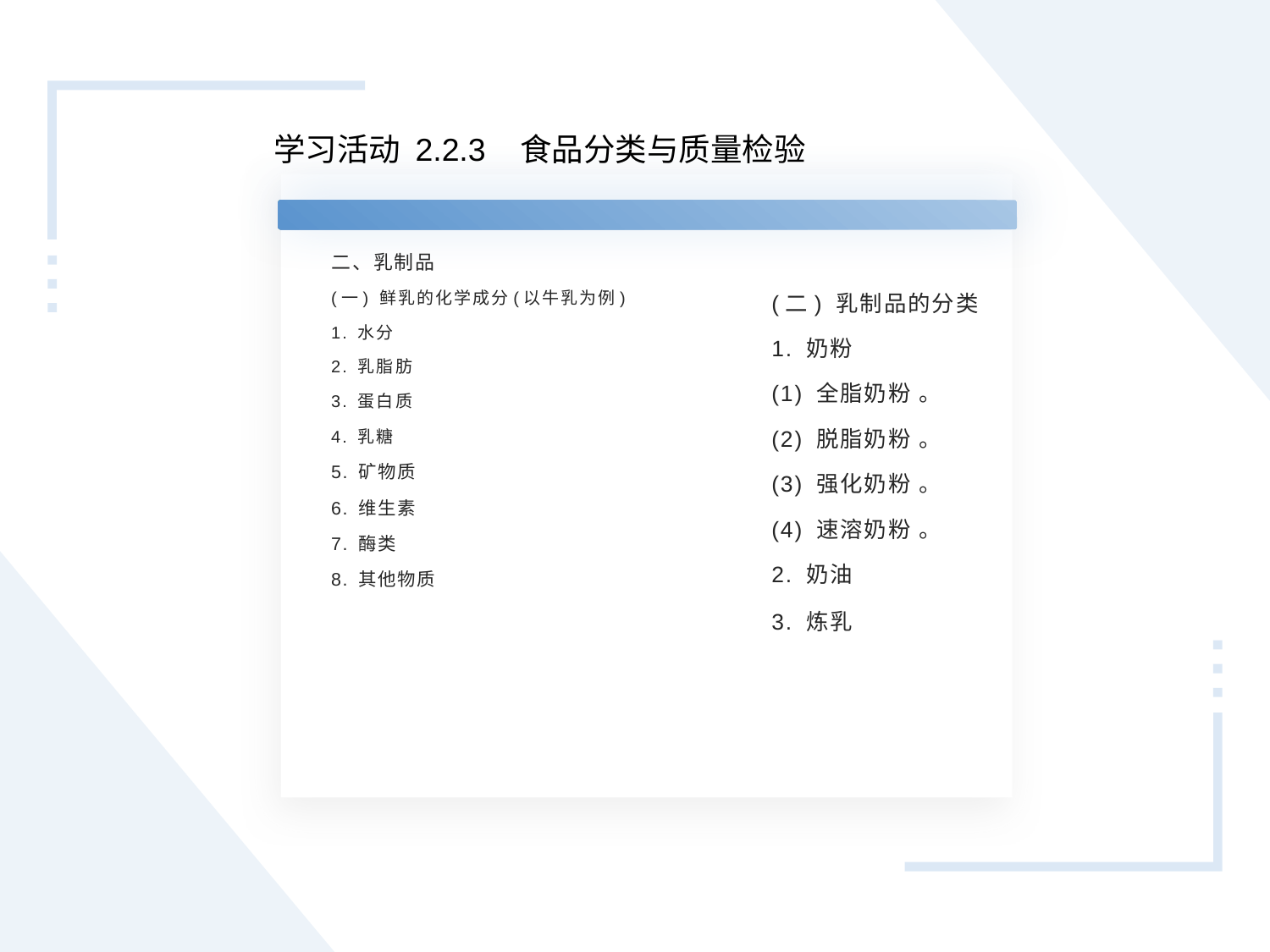

学习活动 2.2.3   食品分类与质量检验

(二) 乳制品的分类
1. 奶粉
(1) 全脂奶粉 。
(2) 脱脂奶粉 。
(3) 强化奶粉 。
(4) 速溶奶粉 。
2. 奶油
3. 炼乳
二、乳制品
(一) 鲜乳的化学成分(以牛乳为例)
1. 水分
2. 乳脂肪
3. 蛋白质
4. 乳糖
5. 矿物质
6. 维生素
7. 酶类
8. 其他物质